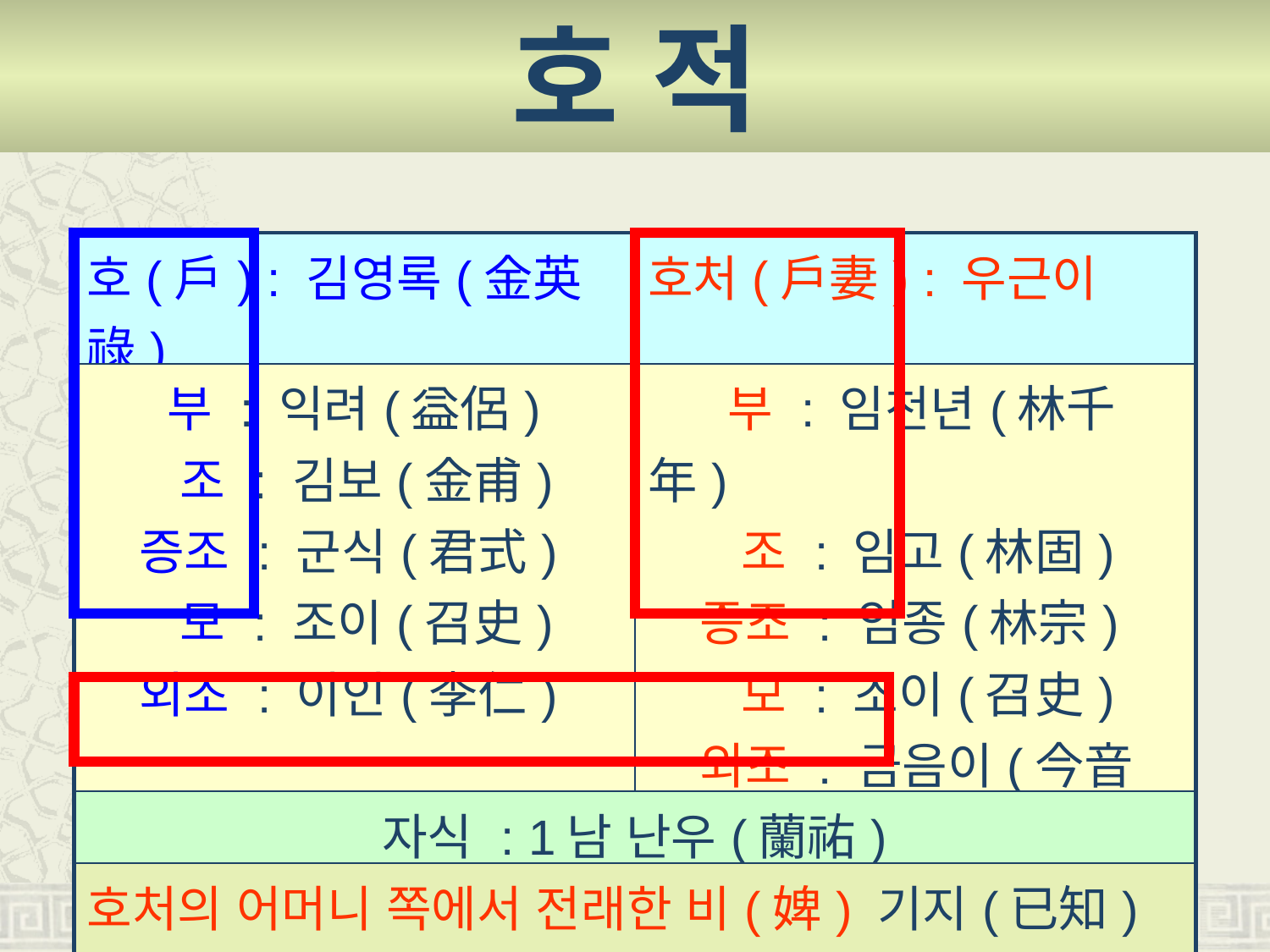

호 적
| 호(戶) : 김영록(金英祿) | 호처(戶妻) : 우근이 |
| --- | --- |
| 부 : 익려(益侶) 조 : 김보(金甫) 증조 : 군식(君式) 모 : 조이(召史) 외조 : 이인(李仁) | 부 : 임천년(林千年) 조 : 임고(林固) 증조 : 임종(林宗) 모 : 조이(召史) 외조 : 금음이(今音伊) |
| 자식 : 1남 난우(蘭祐) |  |
| 호처의 어머니 쪽에서 전래한 비(婢) 기지(已知)가 낳은 비 갓가(加叱加)의 딸인 비 사계(四桂) |  |